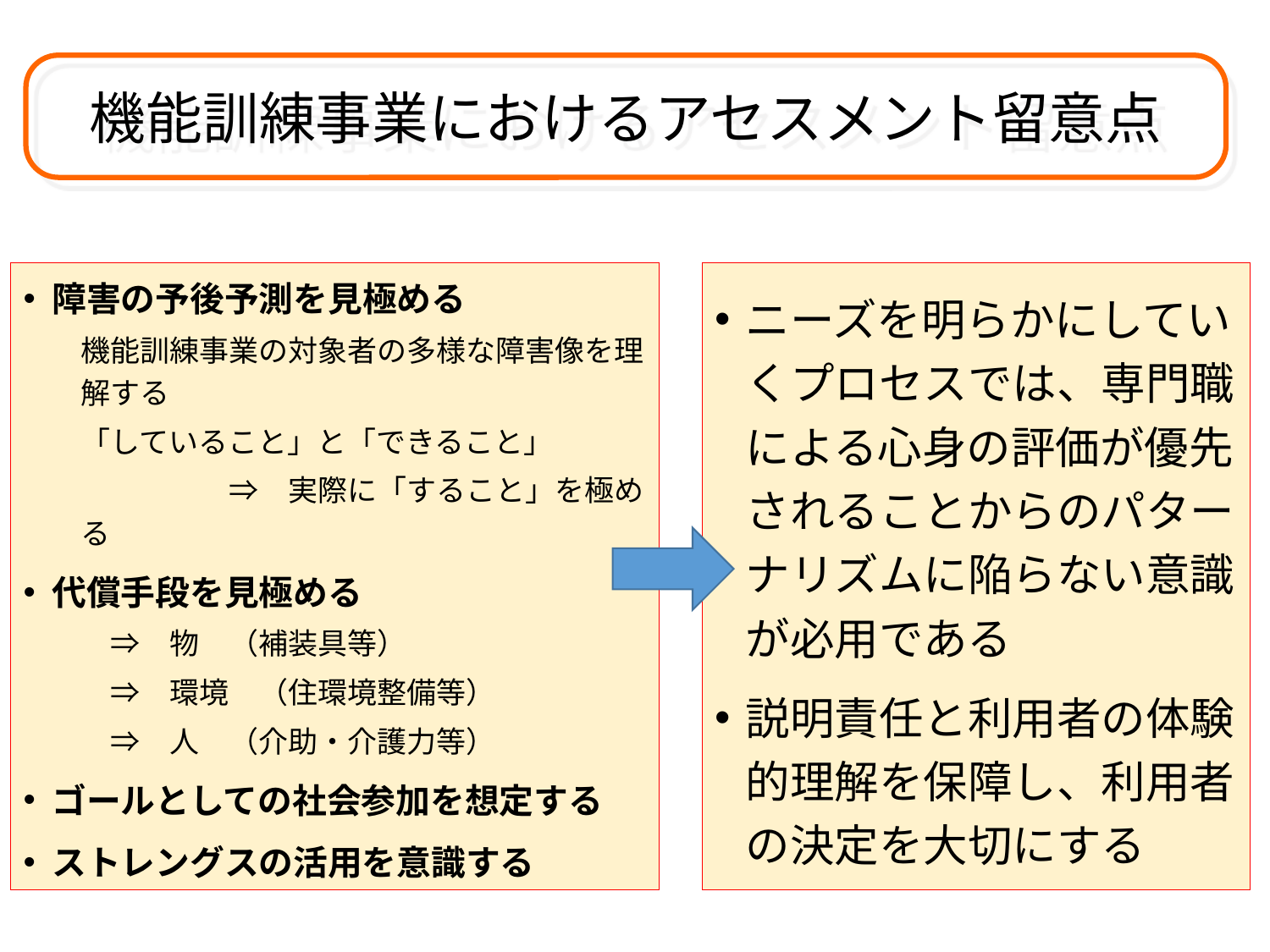

機能訓練事業におけるアセスメント留意点
障害の予後予測を見極める
機能訓練事業の対象者の多様な障害像を理解する
「していること」と「できること」
　　　　　⇒　実際に「すること」を極める
代償手段を見極める
　⇒　物　（補装具等）
　⇒　環境　（住環境整備等）
　⇒　人　（介助・介護力等）
ゴールとしての社会参加を想定する
ストレングスの活用を意識する
ニーズを明らかにしていくプロセスでは、専門職による心身の評価が優先されることからのパターナリズムに陥らない意識が必用である
説明責任と利用者の体験的理解を保障し、利用者の決定を大切にする